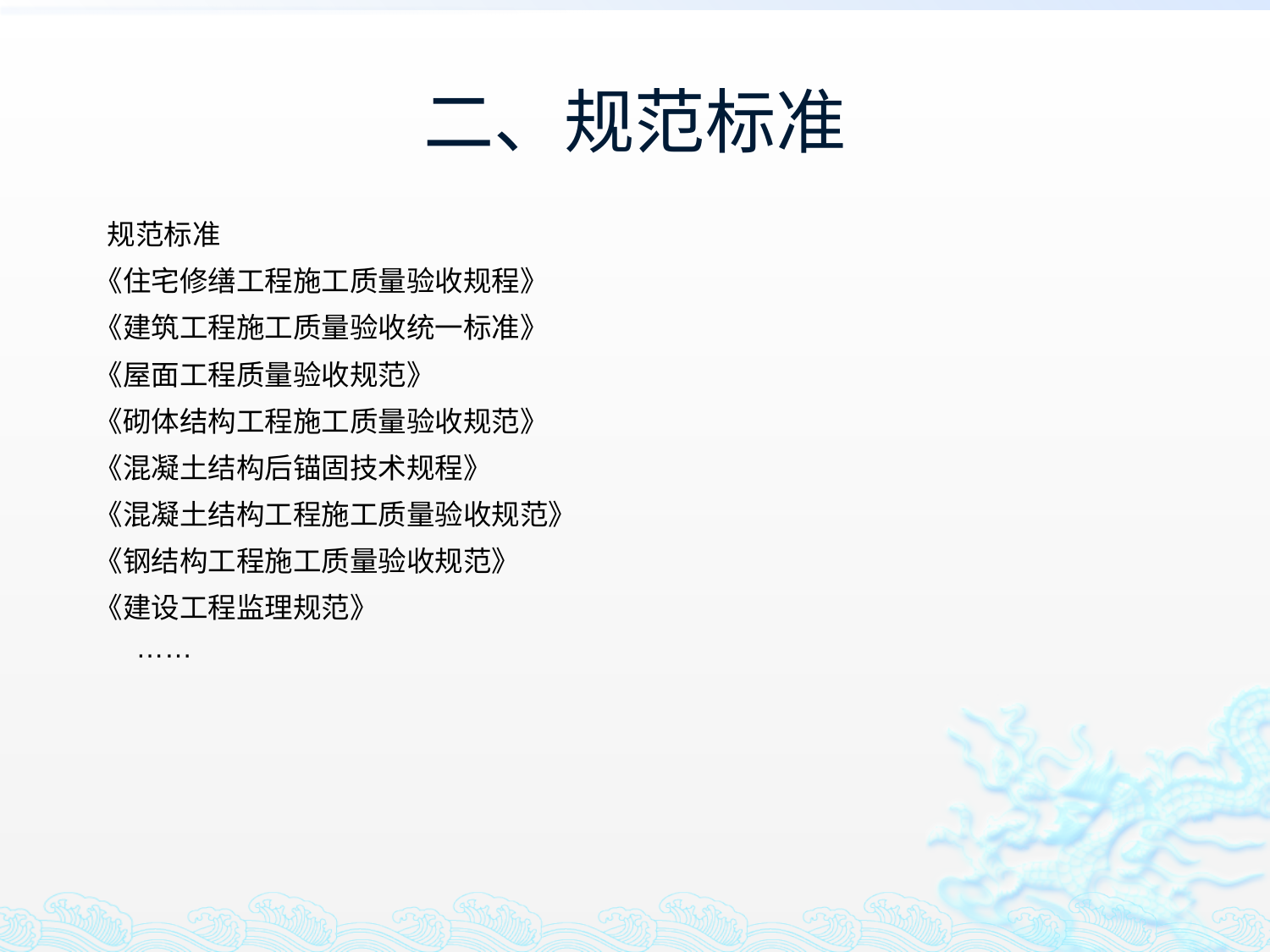

二、规范标准
       规范标准
     《住宅修缮工程施工质量验收规程》
     《建筑工程施工质量验收统一标准》
     《屋面工程质量验收规范》
     《砌体结构工程施工质量验收规范》
     《混凝土结构后锚固技术规程》
     《混凝土结构工程施工质量验收规范》
     《钢结构工程施工质量验收规范》
     《建设工程监理规范》
          ……